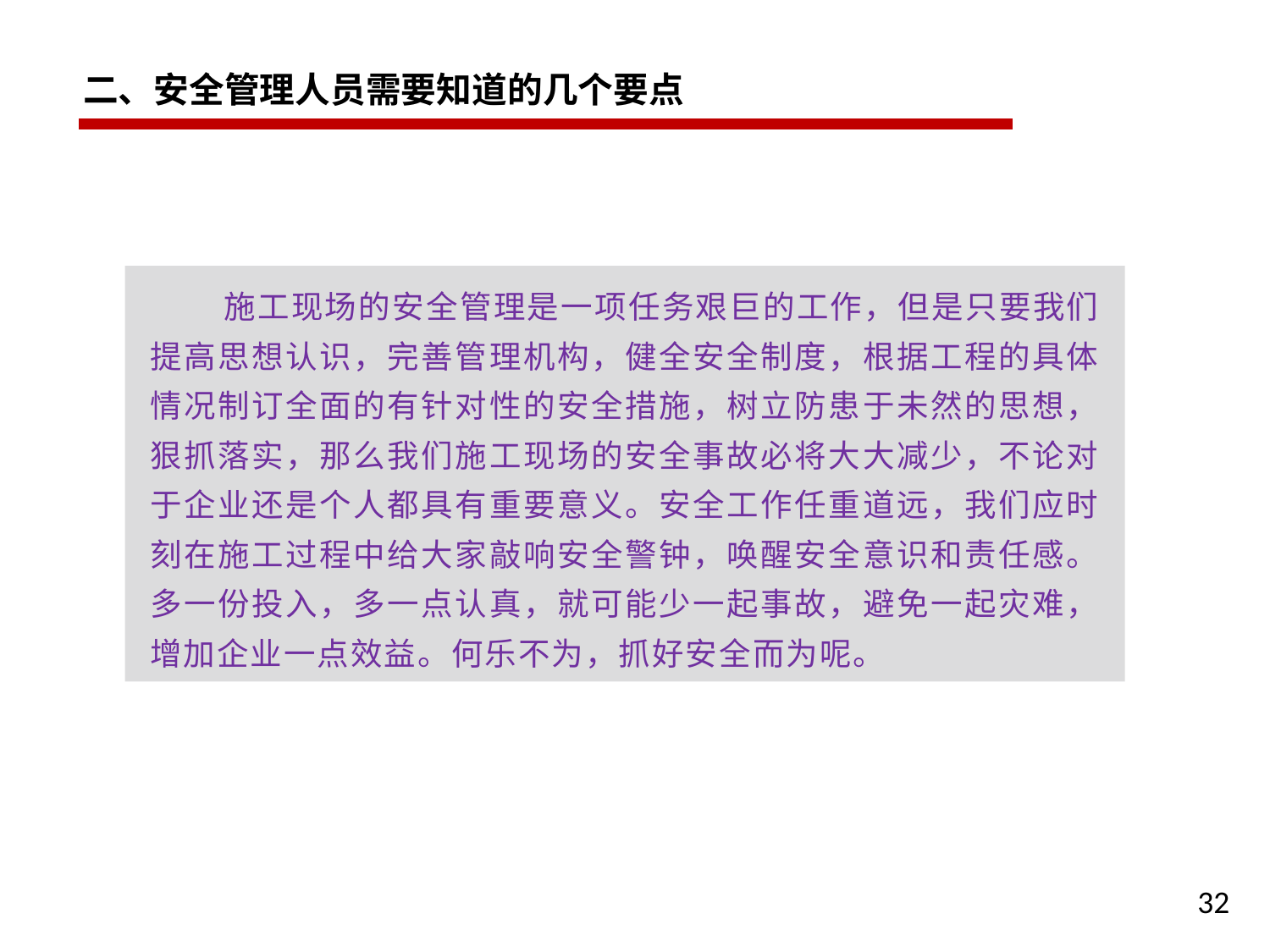

二、安全管理人员需要知道的几个要点
施工现场的安全管理是一项任务艰巨的工作，但是只要我们提高思想认识，完善管理机构，健全安全制度，根据工程的具体情况制订全面的有针对性的安全措施，树立防患于未然的思想，狠抓落实，那么我们施工现场的安全事故必将大大减少，不论对于企业还是个人都具有重要意义。安全工作任重道远，我们应时刻在施工过程中给大家敲响安全警钟，唤醒安全意识和责任感。多一份投入，多一点认真，就可能少一起事故，避免一起灾难，增加企业一点效益。何乐不为，抓好安全而为呢。